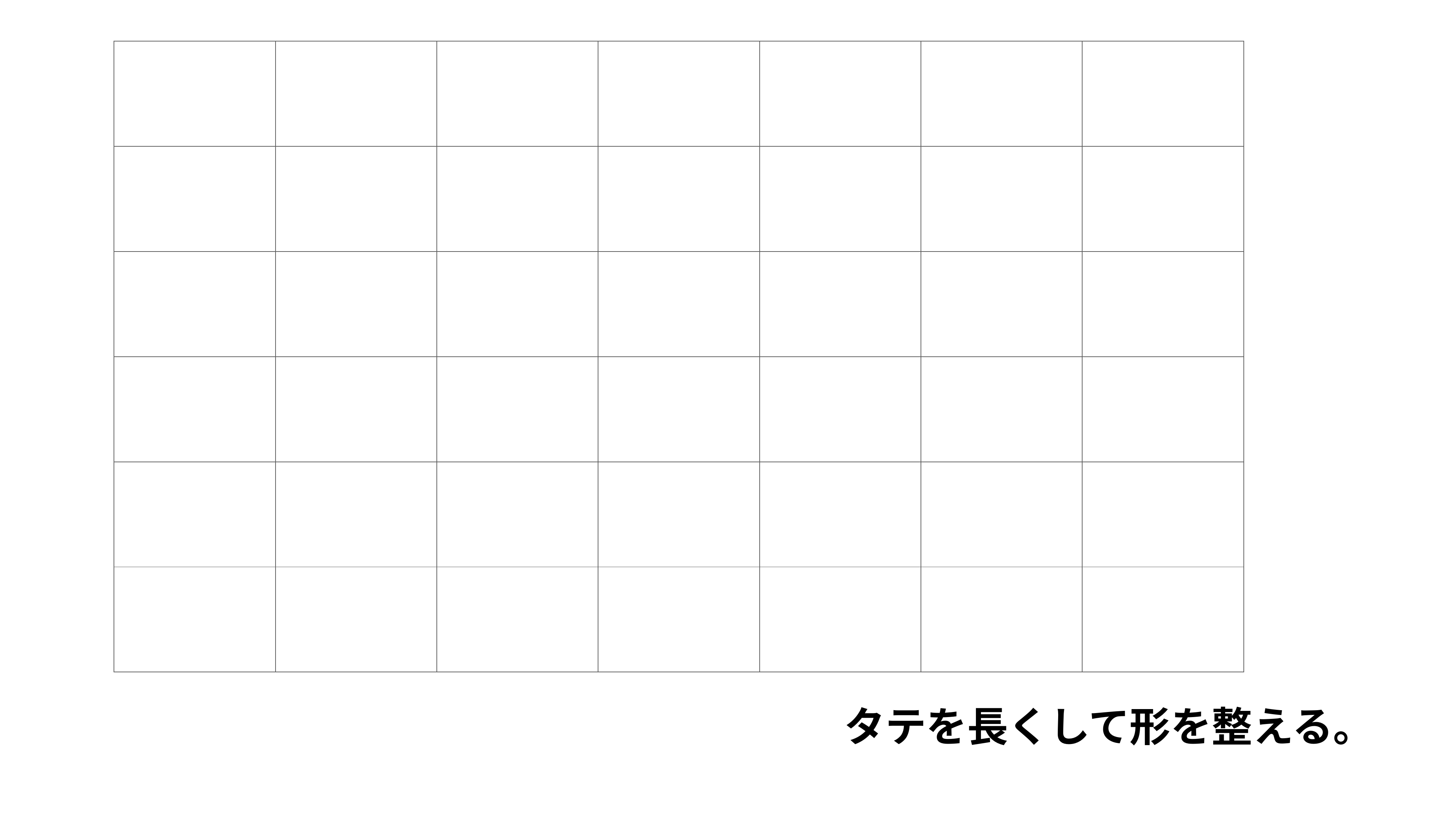

|  |  |  |  |  |  |  |
| --- | --- | --- | --- | --- | --- | --- |
|  |  |  |  |  |  |  |
|  |  |  |  |  |  |  |
|  |  |  |  |  |  |  |
|  |  |  |  |  |  |  |
|  |  |  |  |  |  |  |
　タテを長くして形を整える。